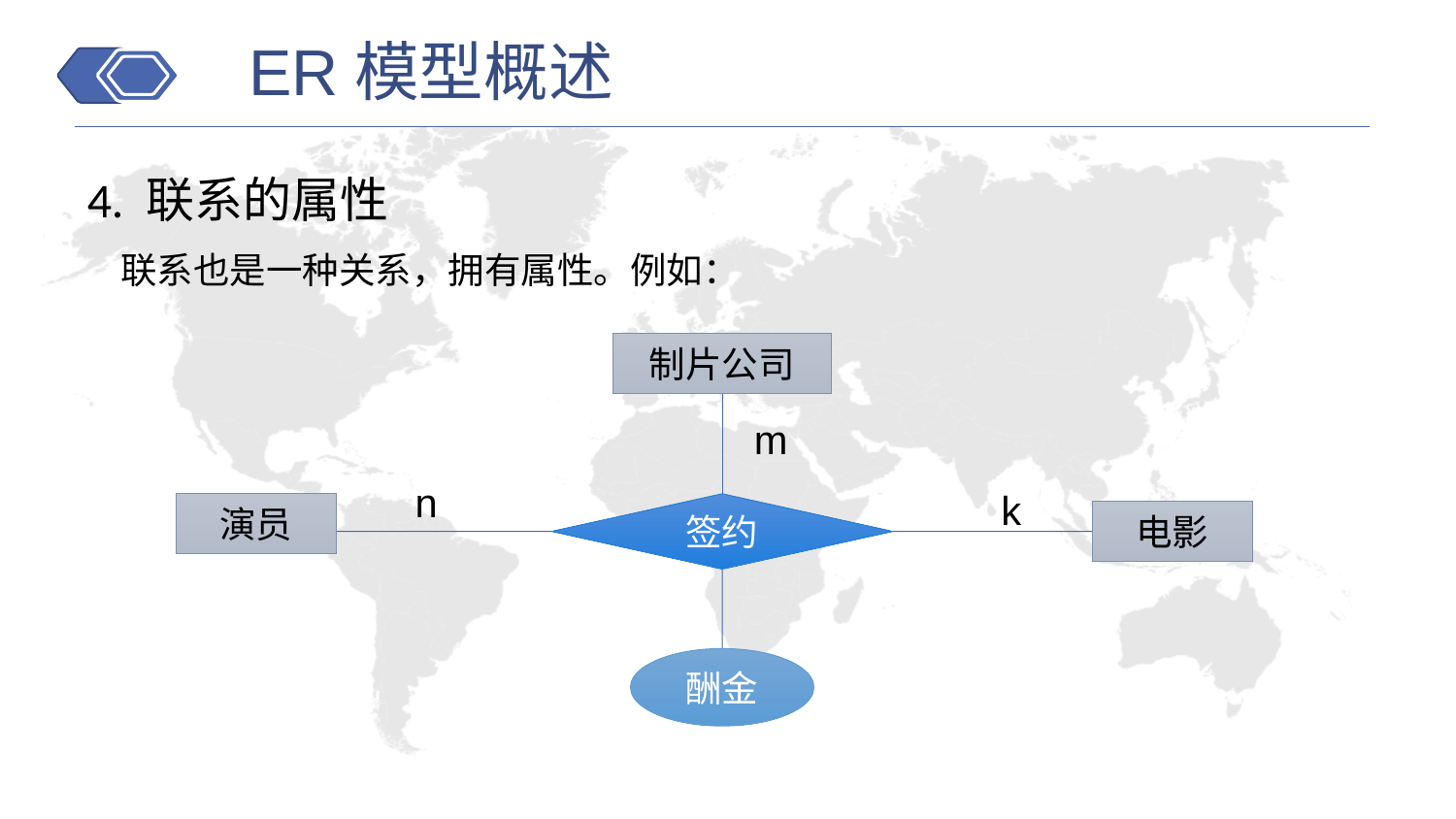

ER模型概述

4. 联系的属性
  联系也是一种关系，拥有属性。例如：

制片公司
m
n
k
演员
签约
电影
酬金